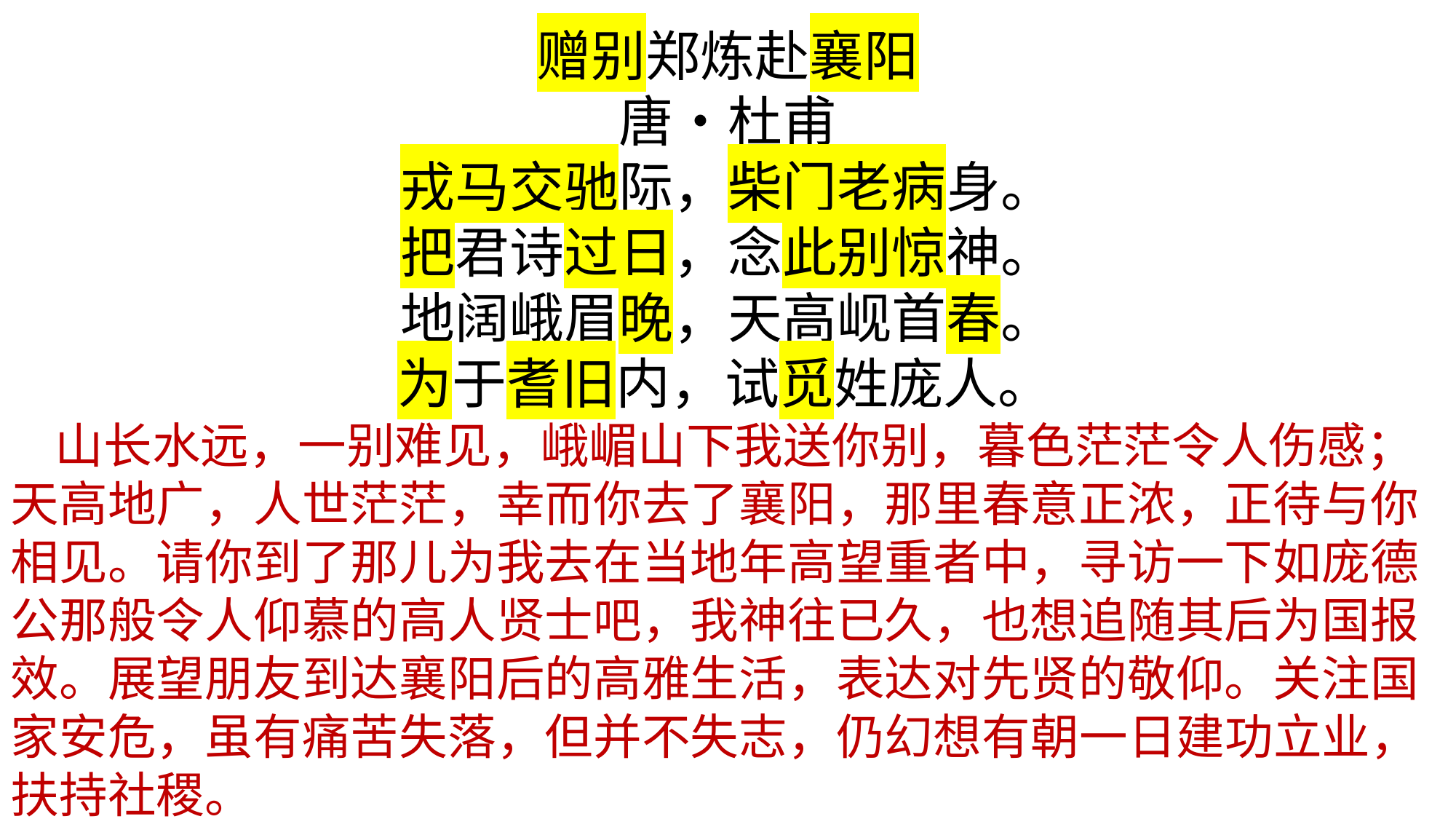

赠别郑炼赴襄阳
唐•杜甫
戎马交驰际，柴门老病身。
把君诗过日，念此别惊神。
地阔峨眉晚，天高岘首春。
为于耆旧内，试觅姓庞人。
   山长水远，一别难见，峨嵋山下我送你别，暮色茫茫令人伤感；天高地广，人世茫茫，幸而你去了襄阳，那里春意正浓，正待与你相见。请你到了那儿为我去在当地年高望重者中，寻访一下如庞德公那般令人仰慕的高人贤士吧，我神往已久，也想追随其后为国报效。展望朋友到达襄阳后的高雅生活，表达对先贤的敬仰。关注国家安危，虽有痛苦失落，但并不失志，仍幻想有朝一日建功立业，扶持社稷。